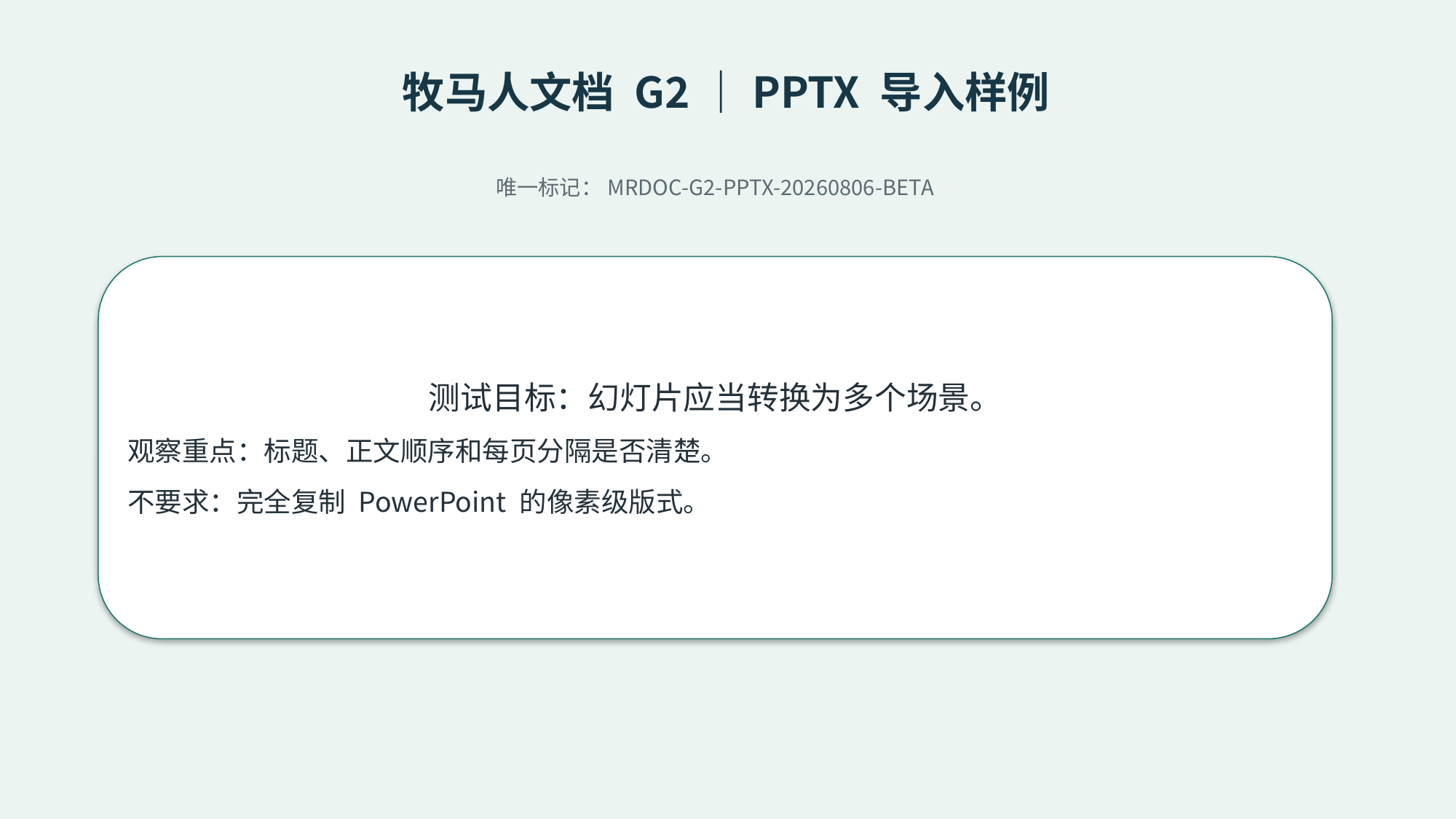

牧马人文档 G2｜PPTX 导入样例
唯一标记：MRDOC-G2-PPTX-20260806-BETA
测试目标：幻灯片应当转换为多个场景。
观察重点：标题、正文顺序和每页分隔是否清楚。
不要求：完全复制 PowerPoint 的像素级版式。